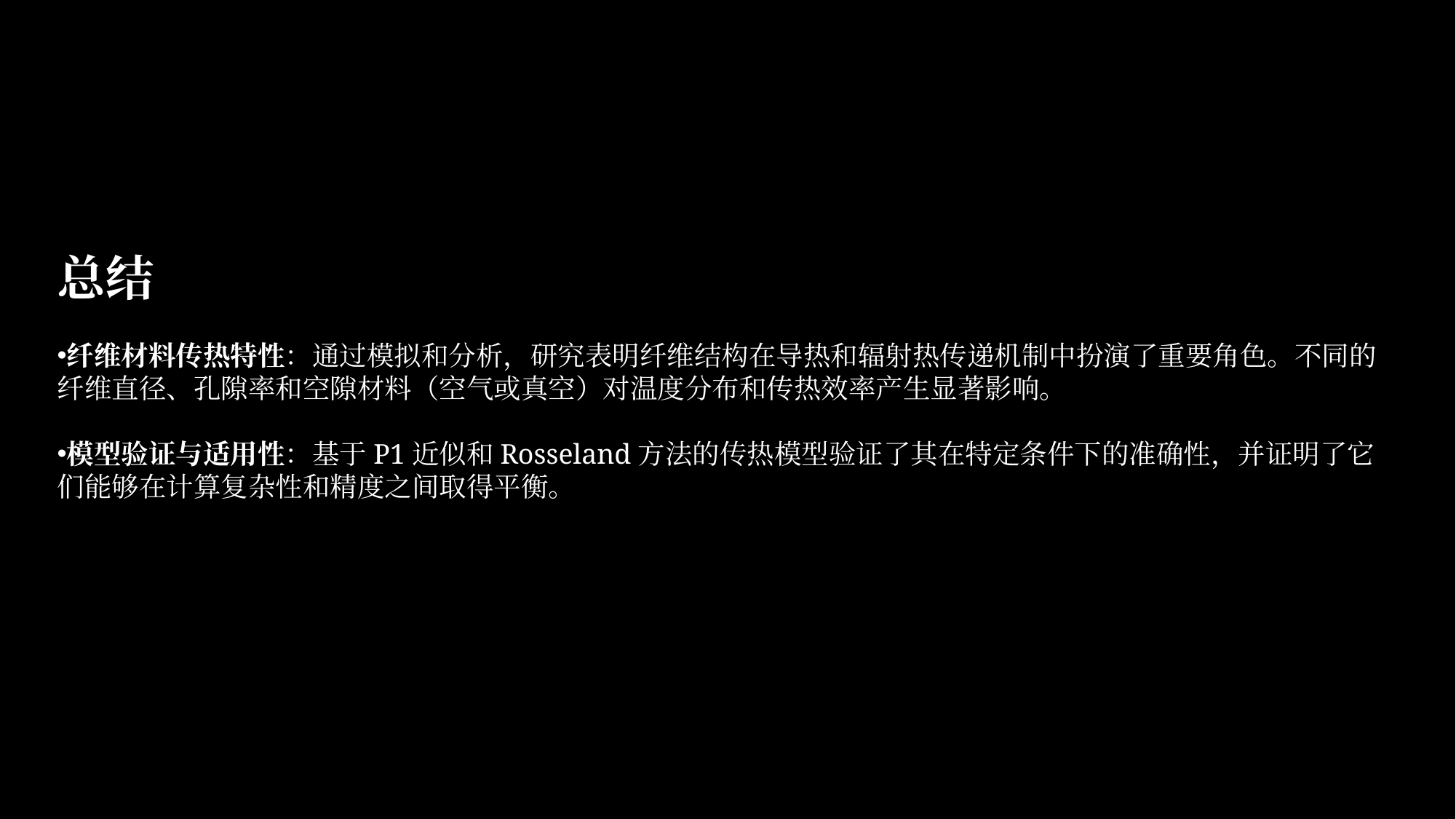

总结

纤维材料传热特性：通过模拟和分析，研究表明纤维结构在导热和辐射热传递机制中扮演了重要角色。不同的纤维直径、孔隙率和空隙材料（空气或真空）对温度分布和传热效率产生显著影响。

模型验证与适用性：基于P1近似和Rosseland方法的传热模型验证了其在特定条件下的准确性，并证明了它们能够在计算复杂性和精度之间取得平衡。